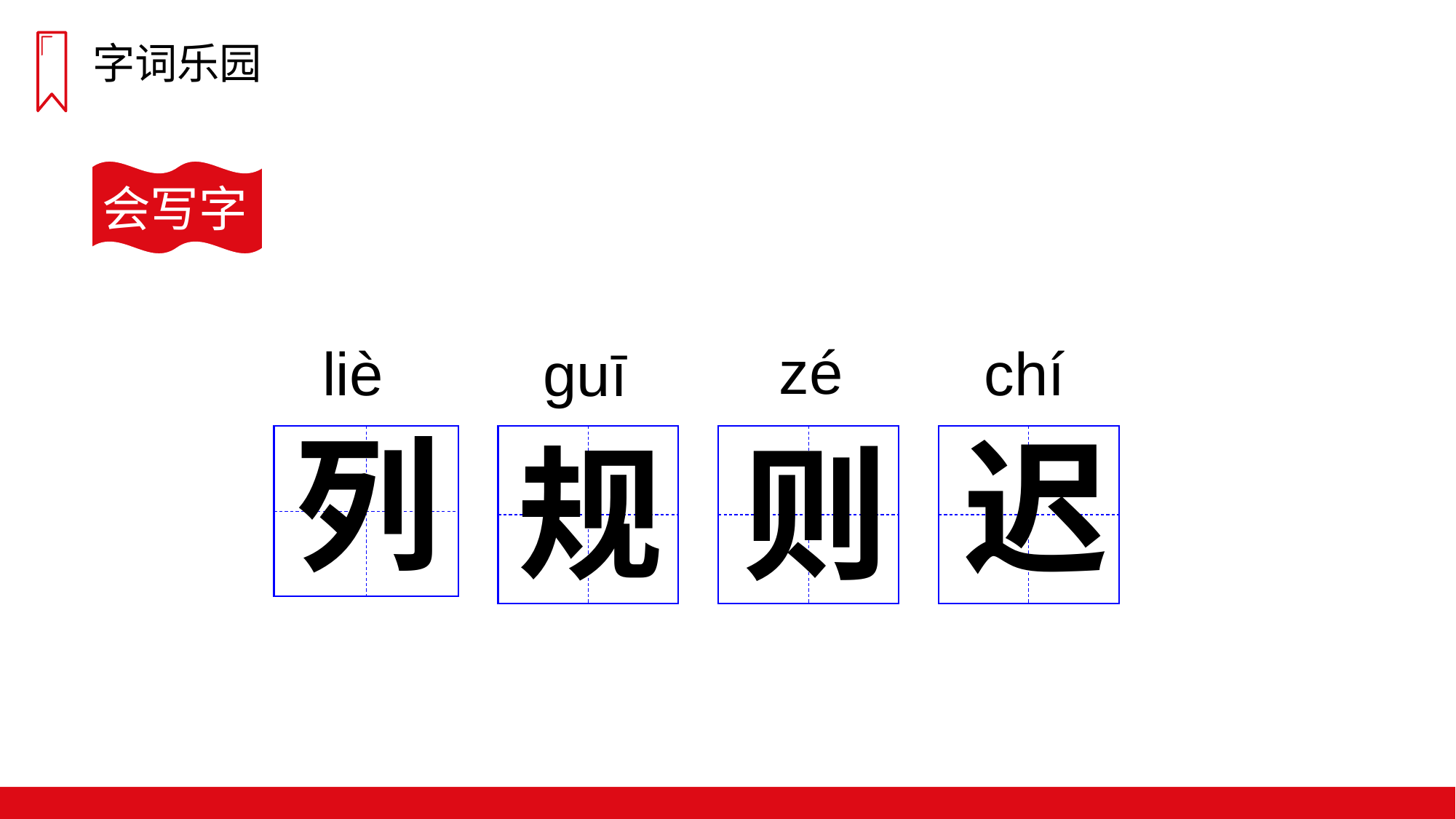

字词乐园
会写字
zé
liè
chí
ɡuī
列
迟
规
则